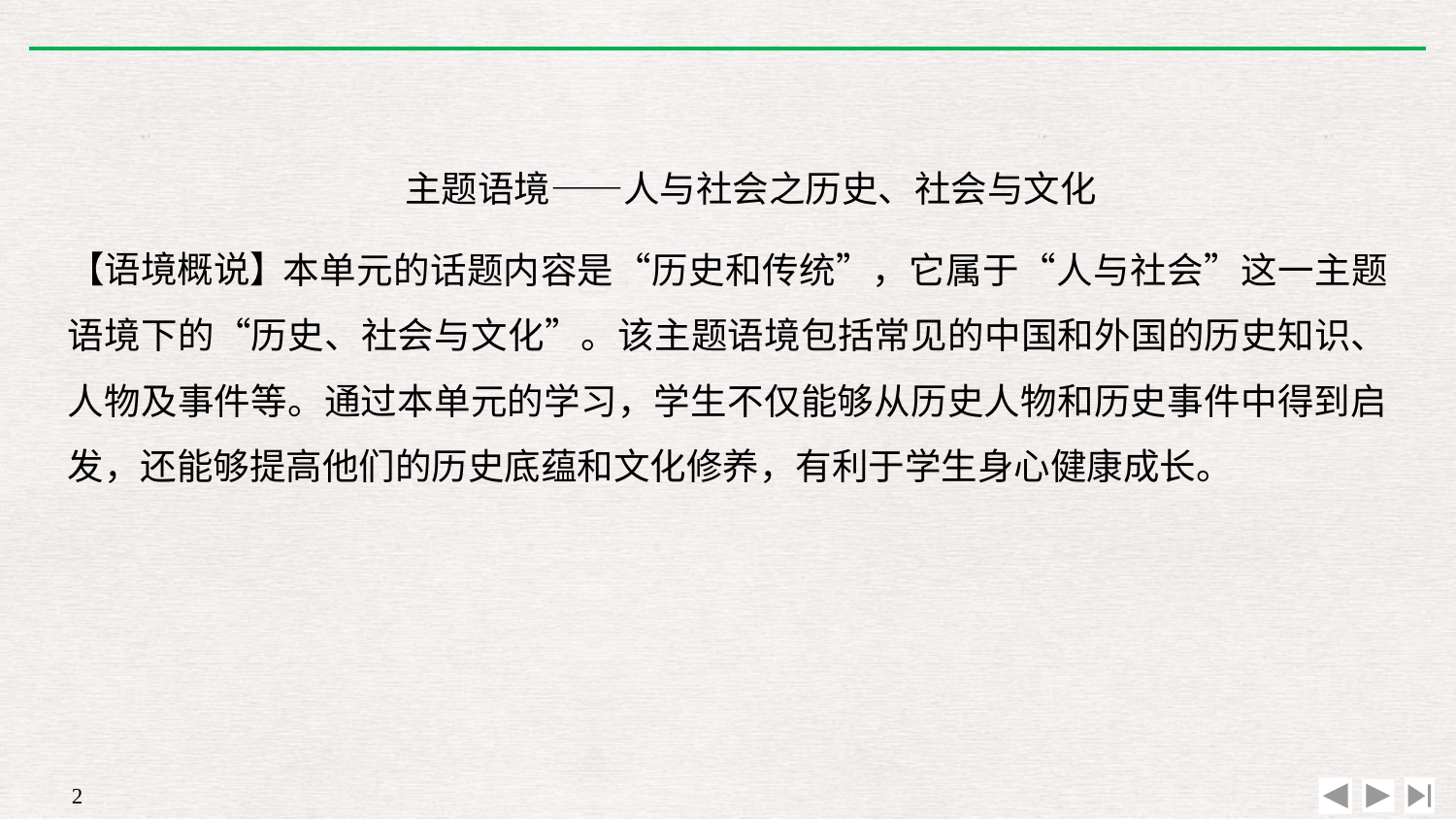

主题语境——人与社会之历史、社会与文化
【语境概说】
本单元的话题内容是“历史和传统”，它属于“人与社会”这一主题语境下的“历史、社会与文化”。该主题语境包括常见的中国和外国的历史知识、人物及事件等。通过本单元的学习，学生不仅能够从历史人物和历史事件中得到启发，还能够提高他们的历史底蕴和文化修养，有利于学生身心健康成长。